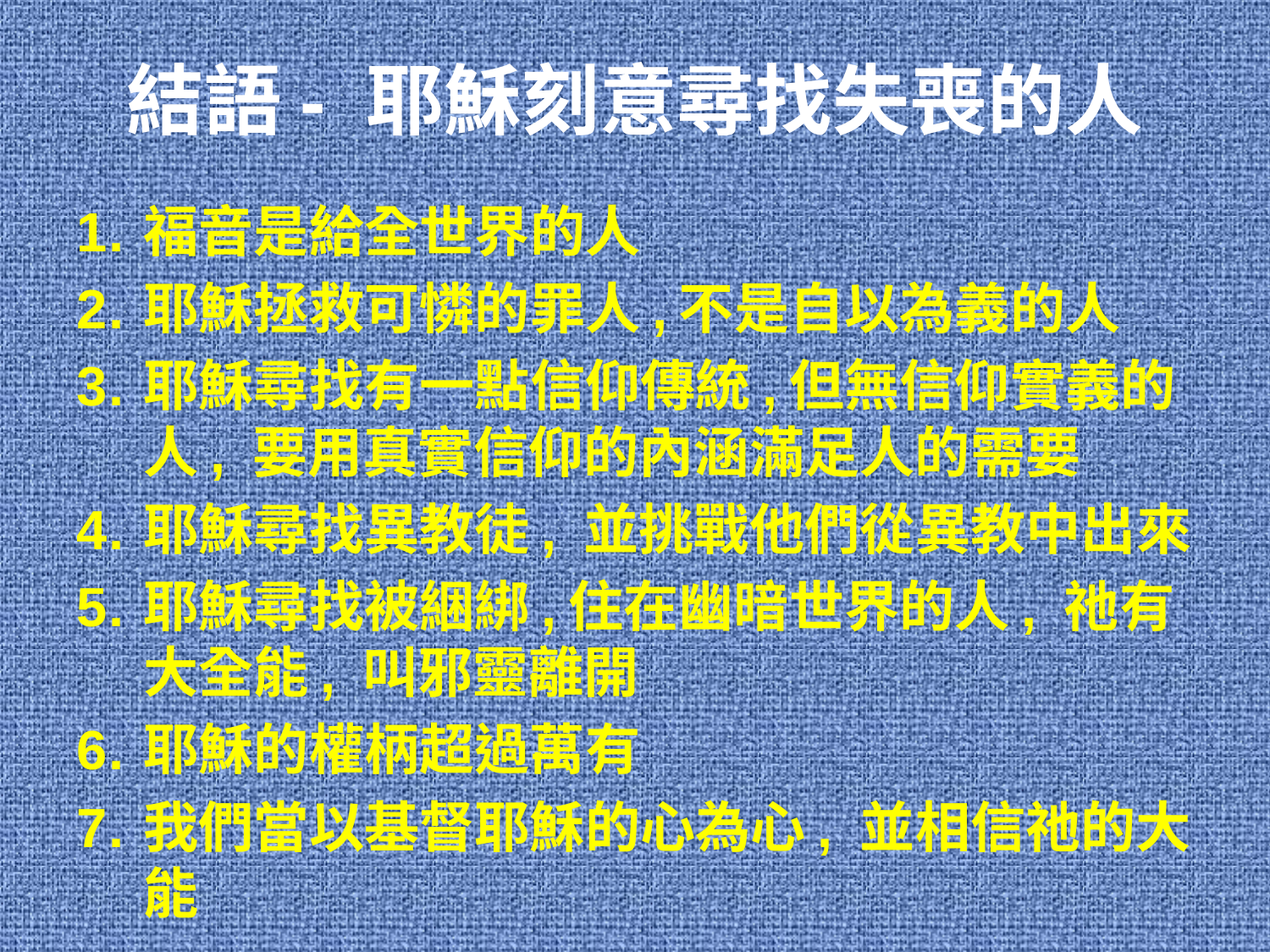

# 結語- 耶穌刻意尋找失喪的人
福音是給全世界的人
耶穌拯救可憐的罪人,不是自以為義的人
耶穌尋找有一點信仰傳統,但無信仰實義的人, 要用真實信仰的內涵滿足人的需要
耶穌尋找異教徒, 並挑戰他們從異教中出來
耶穌尋找被綑綁,住在幽暗世界的人, 祂有大全能, 叫邪靈離開
耶穌的權柄超過萬有
我們當以基督耶穌的心為心, 並相信祂的大能